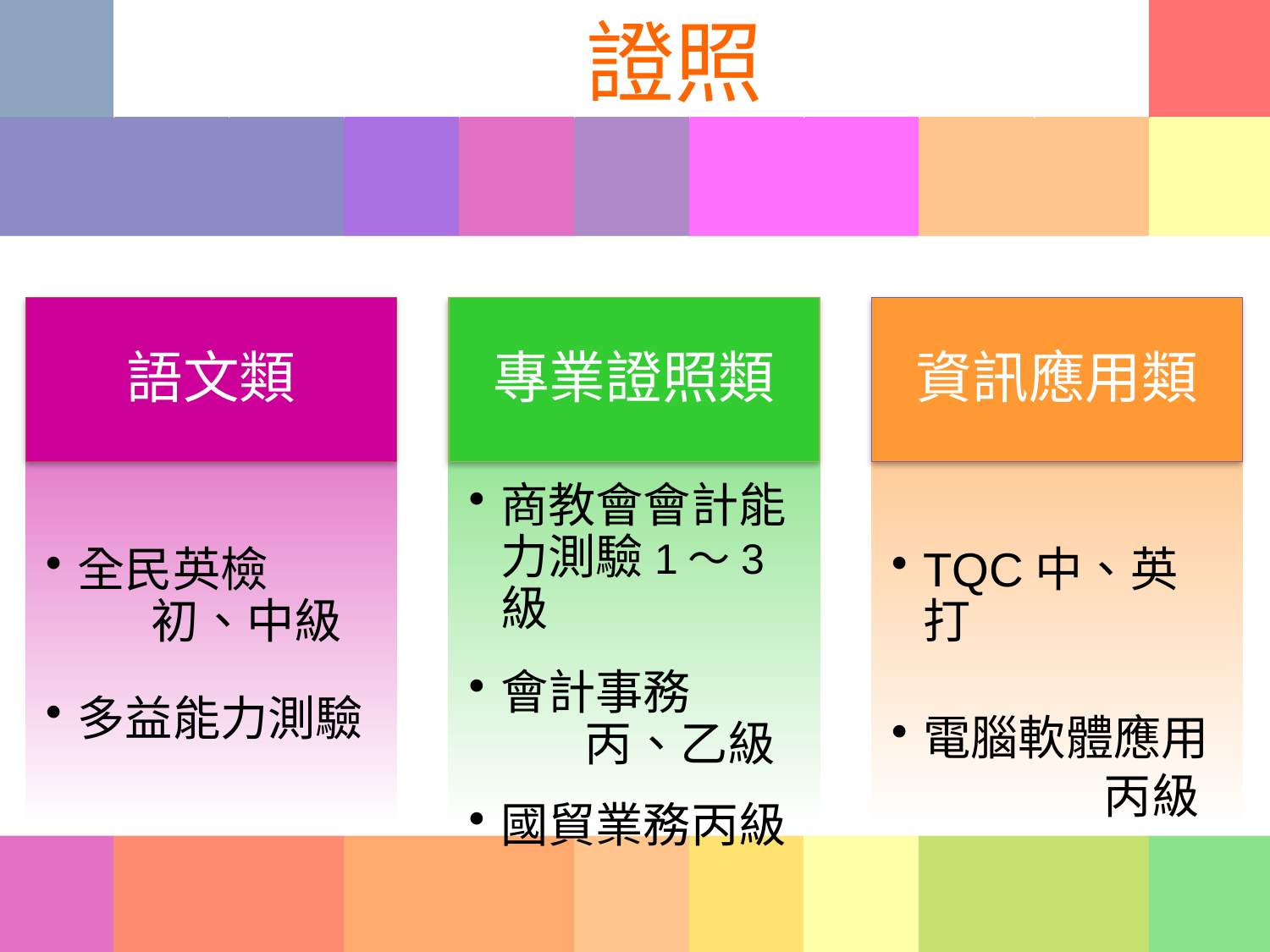

# 證照

語文類

專業證照類

資訊應用類
商教會會計能力測驗1～3級

會計事務
        丙、乙級

國貿業務丙級

TQC中、英打

電腦軟體應用
                   丙級

全民英檢
       初、中級

多益能力測驗